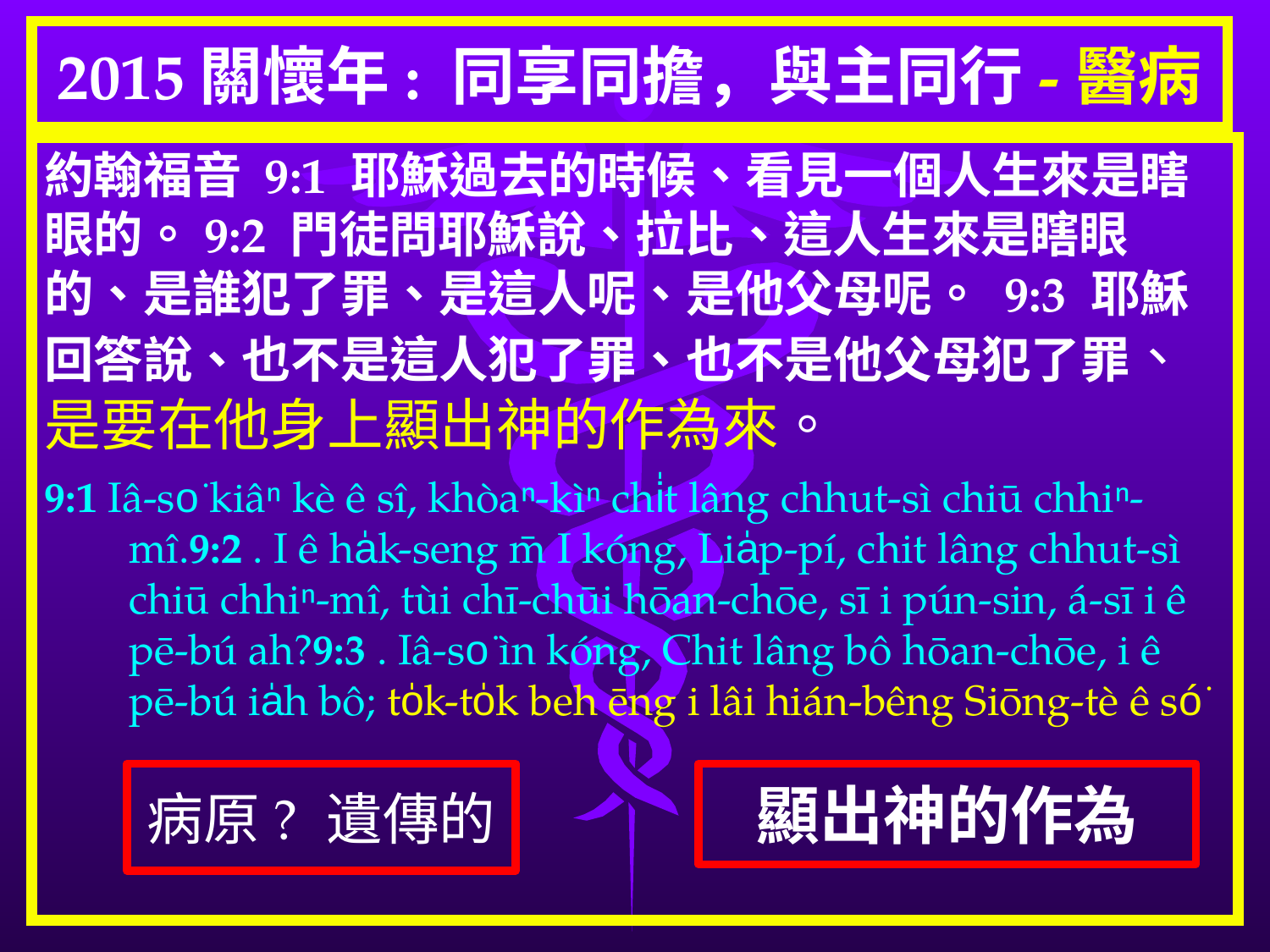

# 2015關懷年: 同享同擔，與主同行-醫病
約翰福音 9:1 耶穌過去的時候、看見一個人生來是瞎眼的。9:2 門徒問耶穌說、拉比、這人生來是瞎眼的、是誰犯了罪、是這人呢、是他父母呢。 9:3 耶穌回答說、也不是這人犯了罪、也不是他父母犯了罪、是要在他身上顯出神的作為來。
9:1 Iâ-so͘ kiâⁿ kè ê sî, khòaⁿ-kìⁿ chi̍t lâng chhut-sì chiū chhiⁿ-mî.9:2 . I ê ha̍k-seng m̄ I kóng, Lia̍p-pí, chit lâng chhut-sì chiū chhiⁿ-mî, tùi chī-chūi hōan-chōe, sī i pún-sin, á-sī i ê pē-bú ah?9:3 . Iâ-so͘ ìn kóng, Chit lâng bô hōan-chōe, i ê pē-bú ia̍h bô; to̍k-to̍k beh ēng i lâi hián-bêng Siōng-tè ê só͘

病原? 遺傳的
顯出神的作為